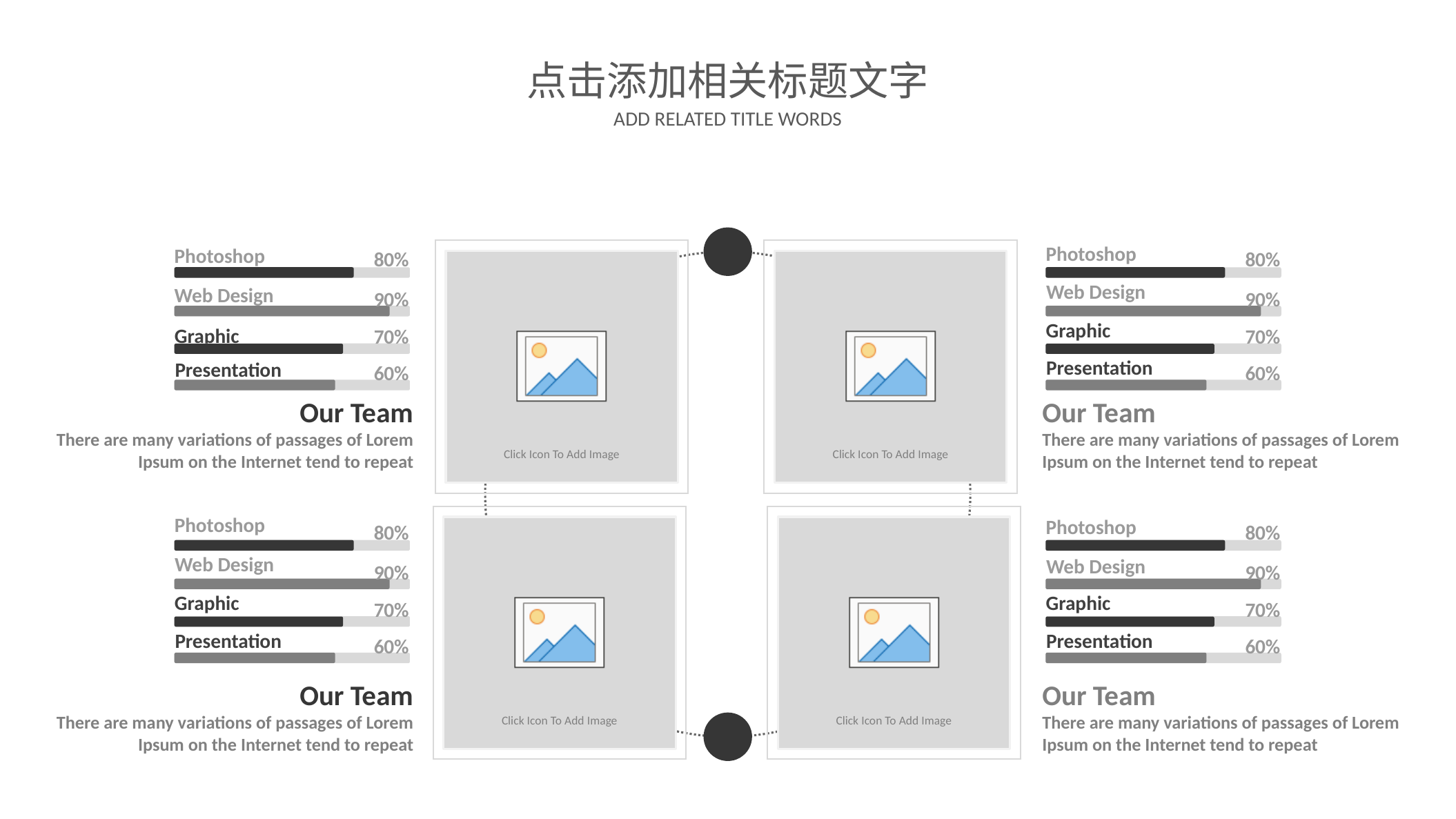

点击添加相关标题文字
ADD RELATED TITLE WORDS
Photoshop
80%

Web Design
90%

Graphic
70%

Presentation
60%

Photoshop
80%

Web Design
90%

Graphic
70%

Presentation
60%

Our Team
There are many variations of passages of Lorem Ipsum on the Internet tend to repeat
Our Team
There are many variations of passages of Lorem Ipsum on the Internet tend to repeat
Photoshop
80%

Web Design
90%

Graphic
70%

Presentation
60%

Photoshop
80%

Web Design
90%

Graphic
70%

Presentation
60%

Our Team
There are many variations of passages of Lorem Ipsum on the Internet tend to repeat
Our Team
There are many variations of passages of Lorem Ipsum on the Internet tend to repeat